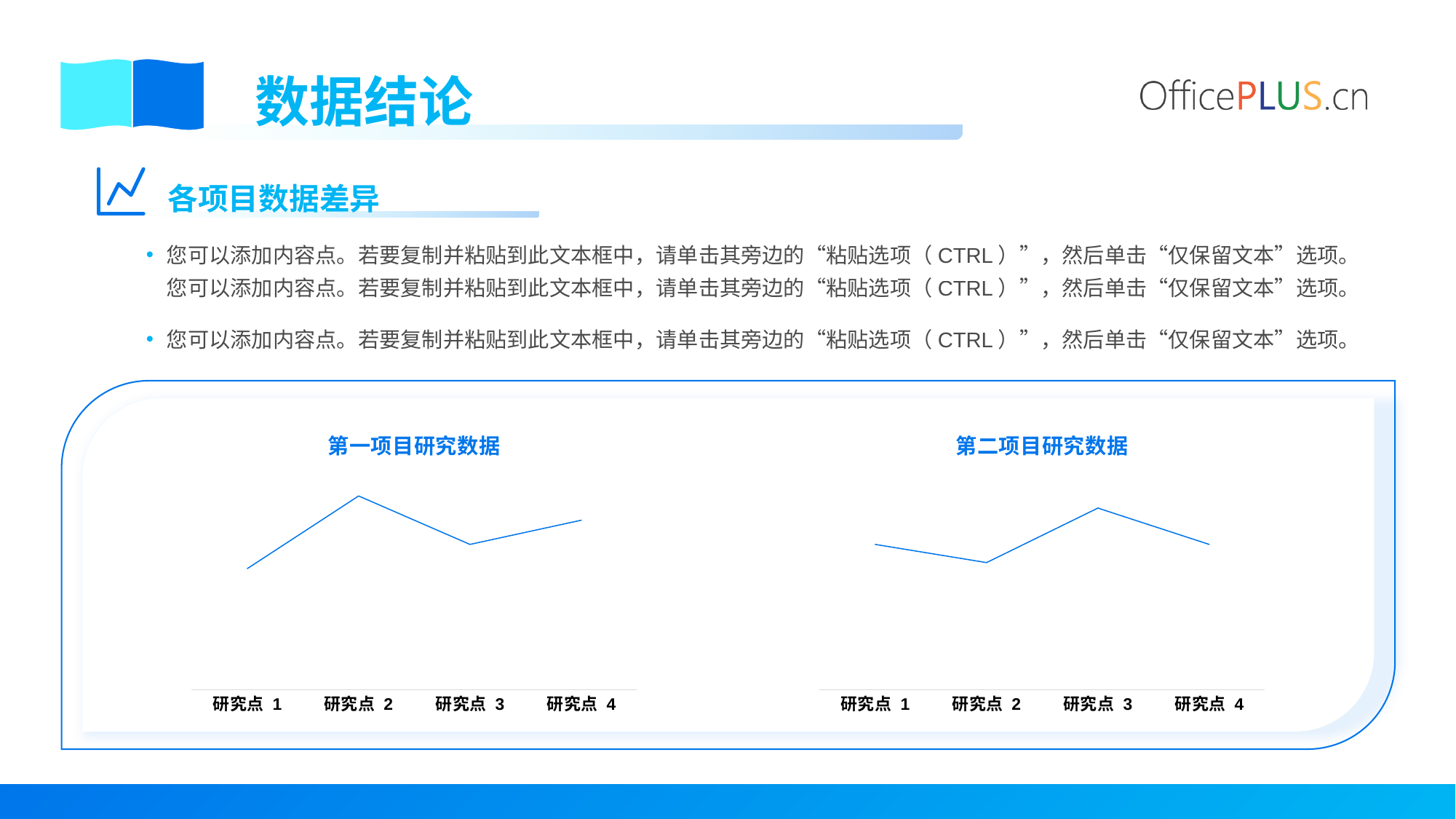

数据结论

各项目数据差异

您可以添加内容点。若要复制并粘贴到此文本框中，请单击其旁边的“粘贴选项（CTRL）”，然后单击“仅保留文本”选项。您可以添加内容点。若要复制并粘贴到此文本框中，请单击其旁边的“粘贴选项（CTRL）”，然后单击“仅保留文本”选项。
您可以添加内容点。若要复制并粘贴到此文本框中，请单击其旁边的“粘贴选项（CTRL）”，然后单击“仅保留文本”选项。

### Chart: 第一项目研究数据

| Category | 第一项目研究数据 |
|---|---|
| 研究点 1 | 5.0 |
| 研究点 2 | 8.0 |
| 研究点 3 | 6.0 |
| 研究点 4 | 7.0 |

### Chart: 第二项目研究数据

| Category | 第一项目研究数据 |
|---|---|
| 研究点 1 | 8.0 |
| 研究点 2 | 7.0 |
| 研究点 3 | 10.0 |
| 研究点 4 | 8.0 |